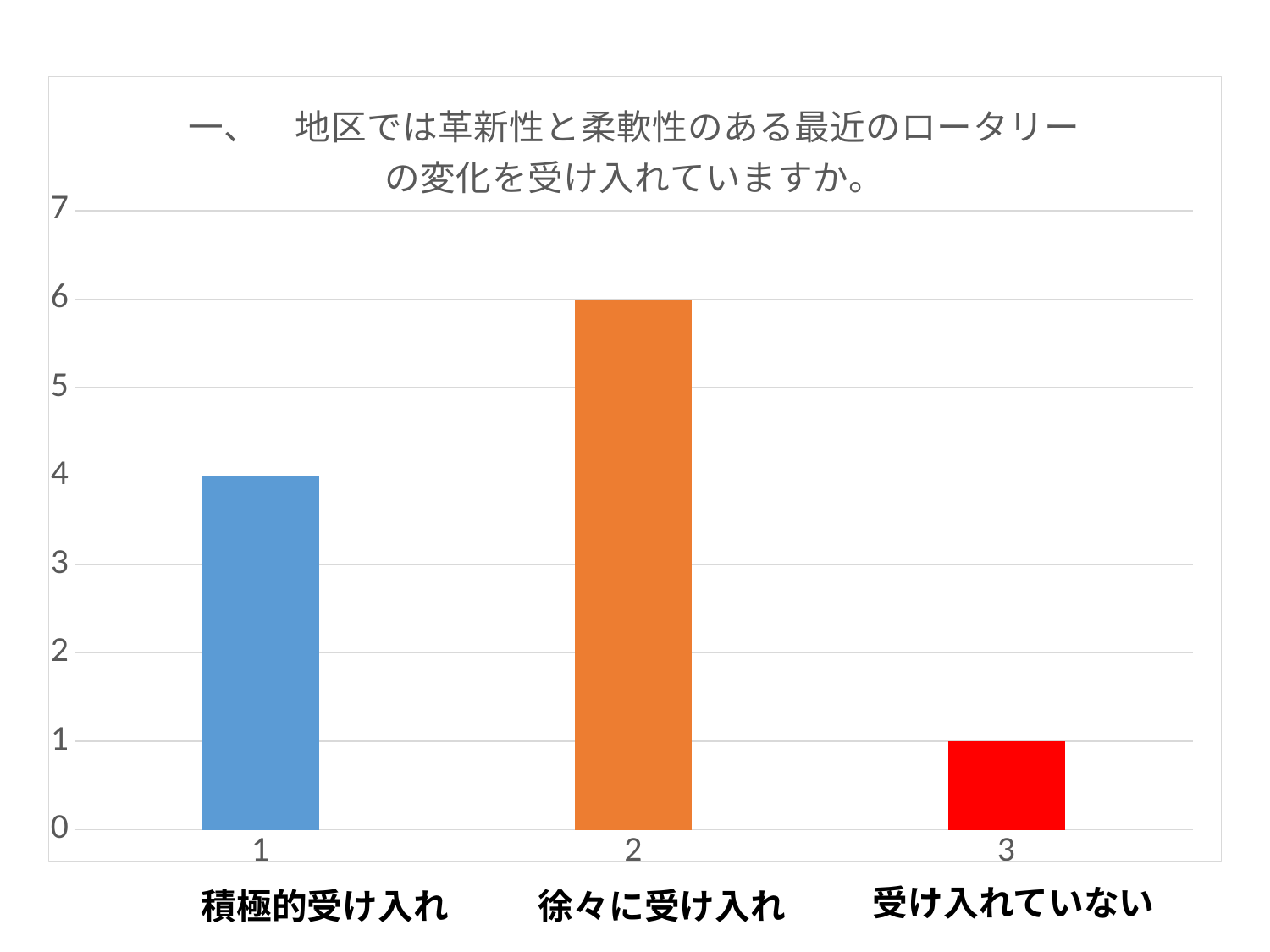

### Chart: 一、　地区では革新性と柔軟性のある最近のロータリーの変化を受け入れていますか。

| Category | 一 |
|---|---|
| 1 | 4.0 |
| 2 | 6.0 |
| 3 | 1.0 |
受け入れていない
積極的受け入れ
徐々に受け入れ